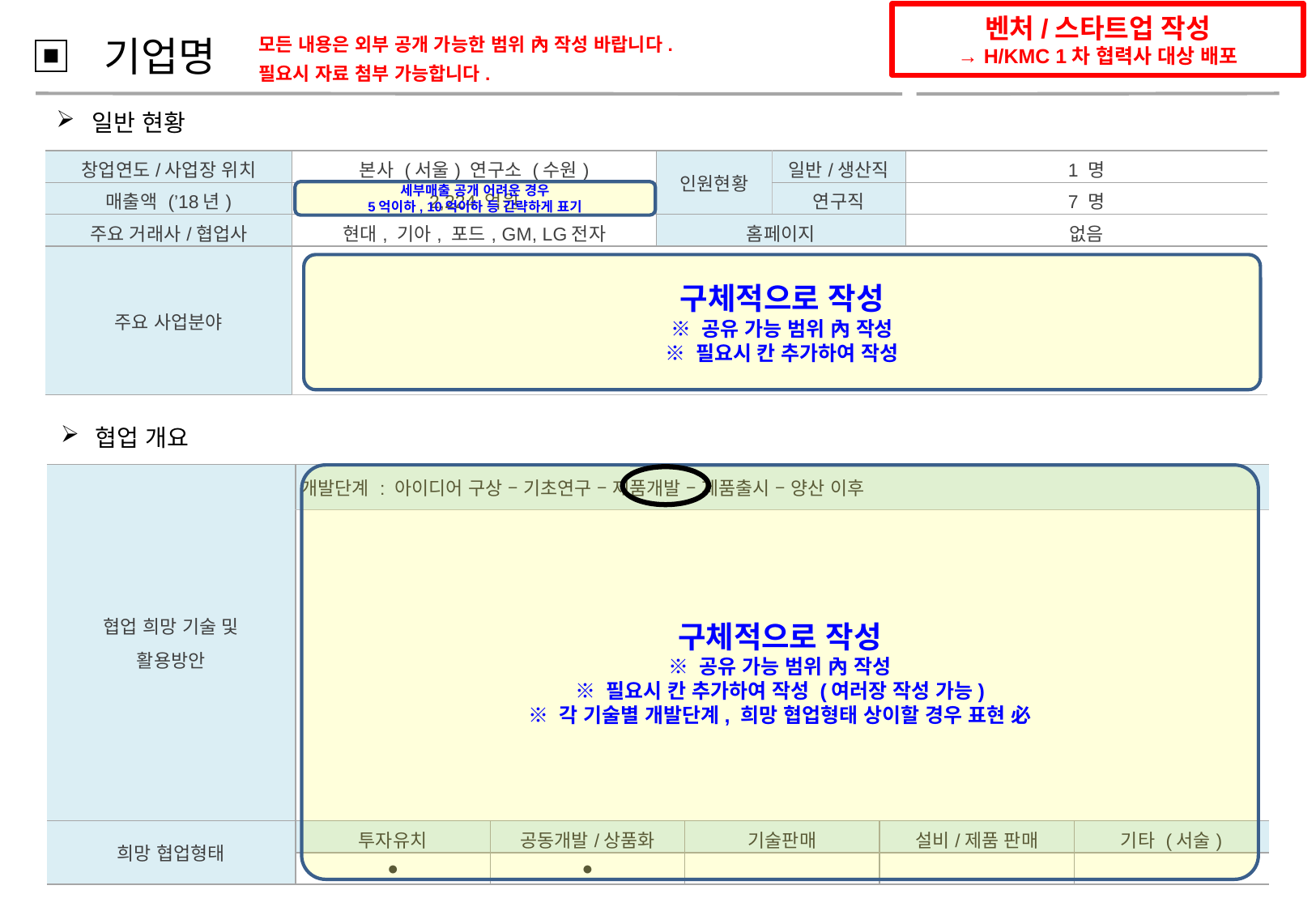

벤처/스타트업 작성
→ H/KMC 1차 협력사 대상 배포
▣  기업명
모든 내용은 외부 공개 가능한 범위 內 작성 바랍니다.
필요시 자료 첨부 가능합니다.

 일반 현황
| 창업연도/사업장 위치 | 본사 (서울) 연구소 (수원) | 인원현황 | 일반/생산직 | 1 명 |
| --- | --- | --- | --- | --- |
| 매출액 (’18년) | 2,224 억원 |  | 연구직 | 7 명 |
| 주요 거래사/협업사 | 현대, 기아, 포드, GM, LG전자 | 홈페이지 |  | 없음 |
| 주요 사업분야 |  |  |  |  |

세부매출 공개 어려운 경우
5억이하, 10억이하 등 간략하게 표기
세부매출 공개 어려운 경우
5억이하, 10억이하 등 간략하게 표기
구체적으로 작성
※ 공유 가능 범위 內 작성
※ 필요시 칸 추가하여 작성
 협업 개요
| 협업 희망 기술 및 활용방안 | 개발단계 : 아이디어 구상 – 기초연구 – 제품개발 – 제품출시 – 양산 이후 |  |  |  |  |
| --- | --- | --- | --- | --- | --- |
|  |  |  |  |  |  |
| 희망 협업형태 | 투자유치 | 공동개발/상품화 | 기술판매 | 설비/제품 판매 | 기타 (서술) |
|  | ● | ● |  |  |  |
구체적으로 작성
※ 공유 가능 범위 內 작성
※ 필요시 칸 추가하여 작성 (여러장 작성 가능)
※ 각 기술별 개발단계, 희망 협업형태 상이할 경우 표현 必